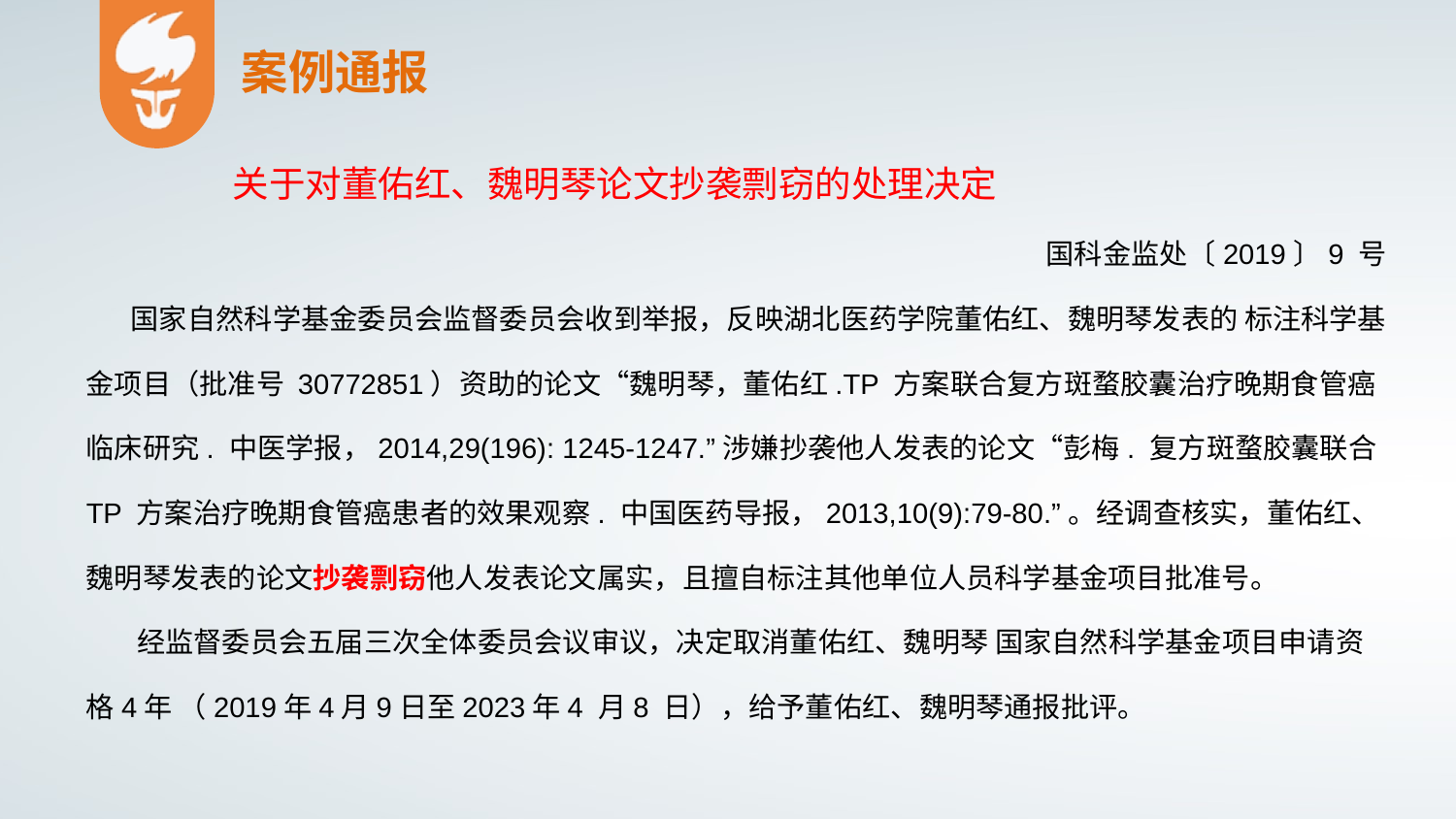

案例通报
关于对董佑红、魏明琴论文抄袭剽窃的处理决定
国科金监处〔2019〕9 号
      国家自然科学基金委员会监督委员会收到举报，反映湖北医药学院董佑红、魏明琴发表的 标注科学基金项目（批准号 30772851）资助的论文“魏明琴，董佑红.TP 方案联合复方斑蝥胶囊治疗晚期食管癌临床研究. 中医学报，2014,29(196): 1245-1247.”涉嫌抄袭他人发表的论文“彭梅. 复方斑蝥胶囊联合 TP 方案治疗晚期食管癌患者的效果观察. 中国医药导报，2013,10(9):79-80.”。经调查核实，董佑红、魏明琴发表的论文抄袭剽窃他人发表论文属实，且擅自标注其他单位人员科学基金项目批准号。
       经监督委员会五届三次全体委员会议审议，决定取消董佑红、魏明琴 国家自然科学基金项目申请资格4年 （2019年4月9日至2023年4 月8 日），给予董佑红、魏明琴通报批评。